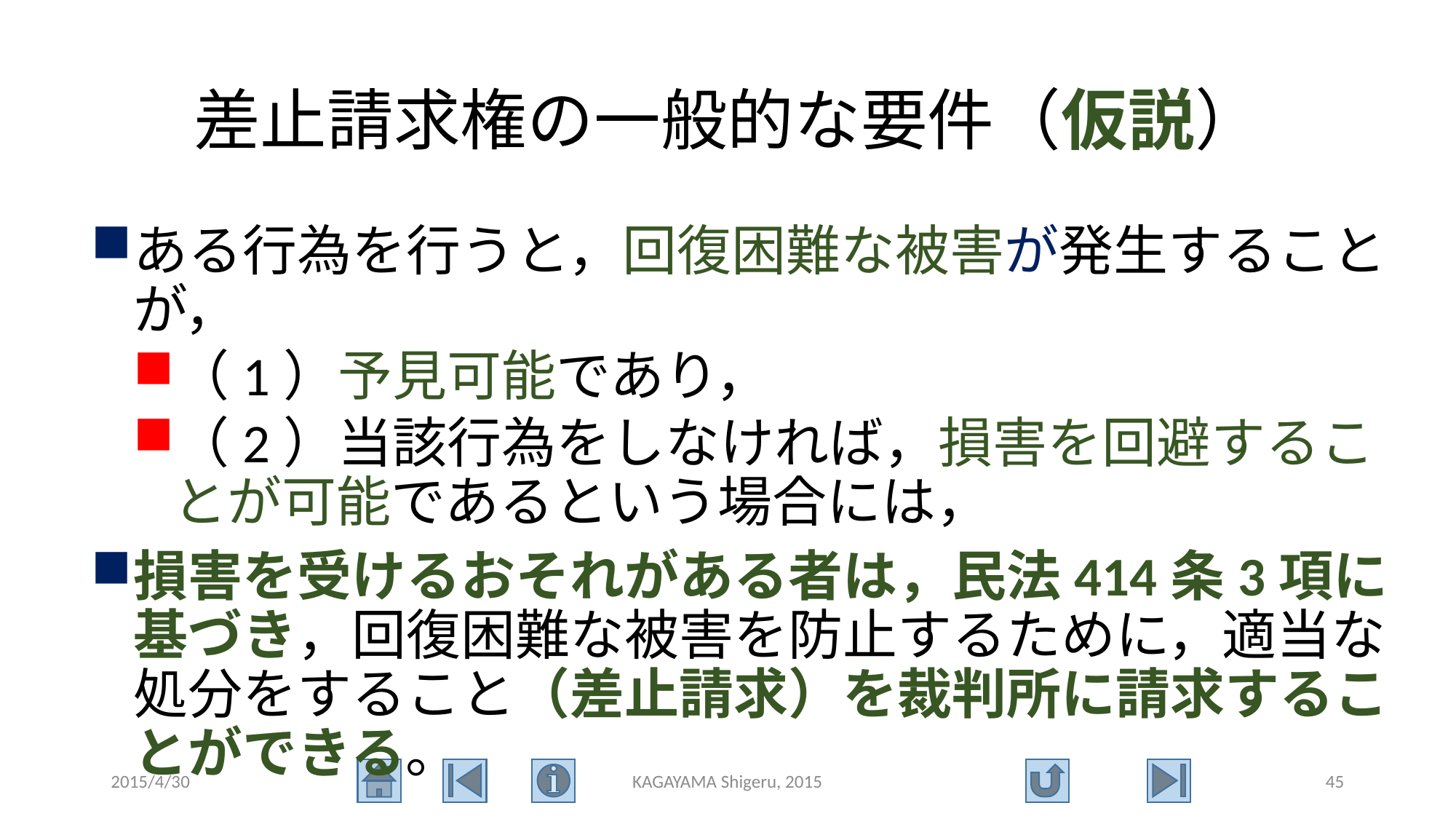

# 差止請求権の一般的な要件（仮説）
ある行為を行うと，回復困難な被害が発生することが，
（1）予見可能であり，
（2）当該行為をしなければ，損害を回避することが可能であるという場合には，
損害を受けるおそれがある者は，民法414条3項に基づき，回復困難な被害を防止するために，適当な処分をすること（差止請求）を裁判所に請求することができる。
2015/4/30
KAGAYAMA Shigeru, 2015
45